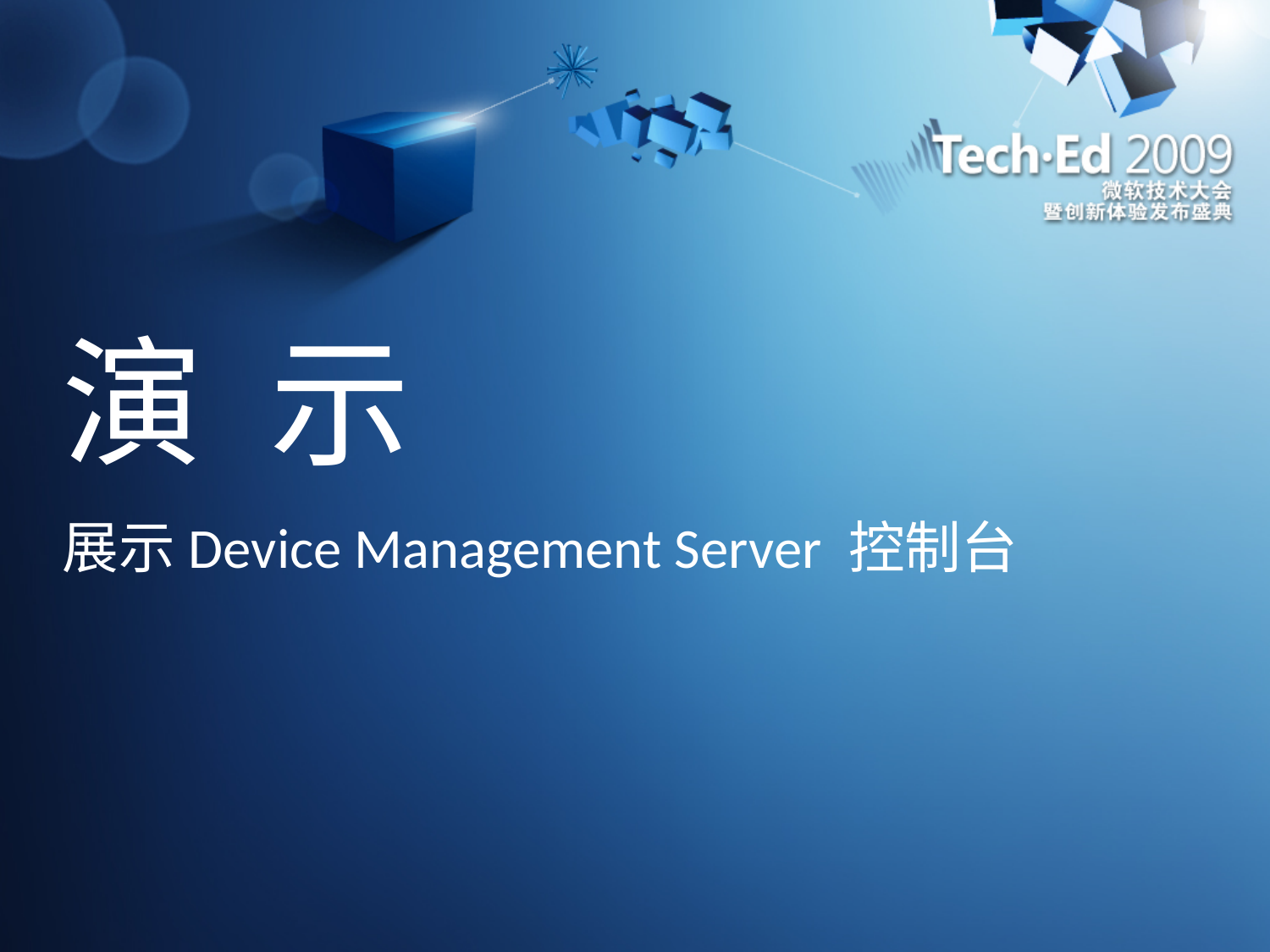

# 演 示
展示Device Management Server 控制台